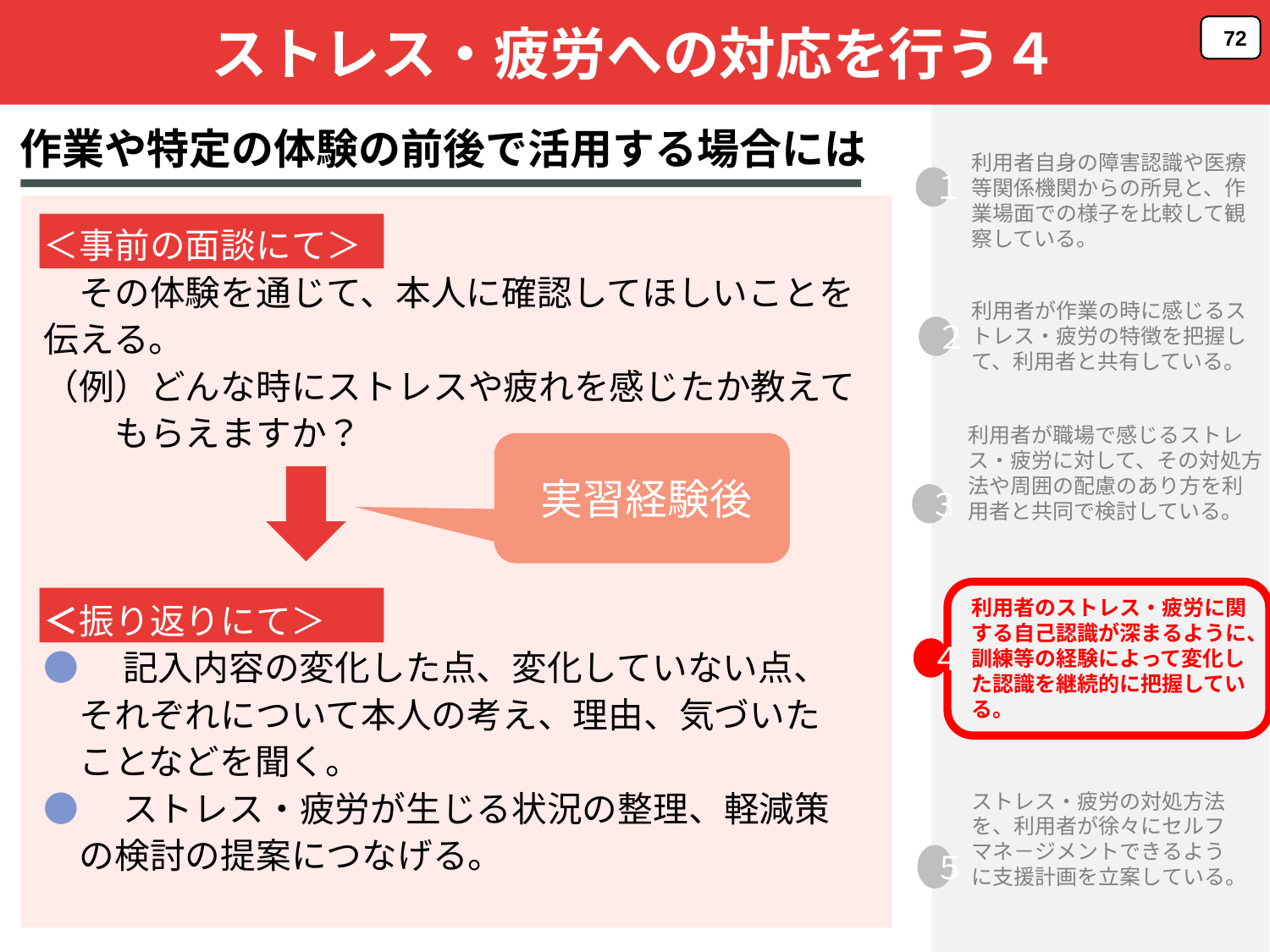

ストレス・疲労への対応を行う４

72

作業や特定の体験の前後で活用する場合には
利用者自身の障害認識や医療等関係機関からの所見と、作業場面での様子を比較して観察している。
１
２
３
４
５

＜事前の面談にて＞
　その体験を通じて、本人に確認してほしいことを
伝える。
（例）どんな時にストレスや疲れを感じたか教えて
　　もらえますか？

＜振り返りにて＞
●　記入内容の変化した点、変化していない点、
　それぞれについて本人の考え、理由、気づいた
　ことなどを聞く。
●　ストレス・疲労が生じる状況の整理、軽減策
　の検討の提案につなげる。

利用者が作業の時に感じるストレス・疲労の特徴を把握して、利用者と共有している。
利用者が職場で感じるストレス・疲労に対して、その対処方法や周囲の配慮のあり方を利用者と共同で検討している。

実習経験後

利用者のストレス・疲労に関する自己認識が深まるように、訓練等の経験によって変化した認識を継続的に把握している。
ストレス・疲労の対処方法を、利用者が徐々にセルフマネ－ジメントできるように支援計画を立案している。